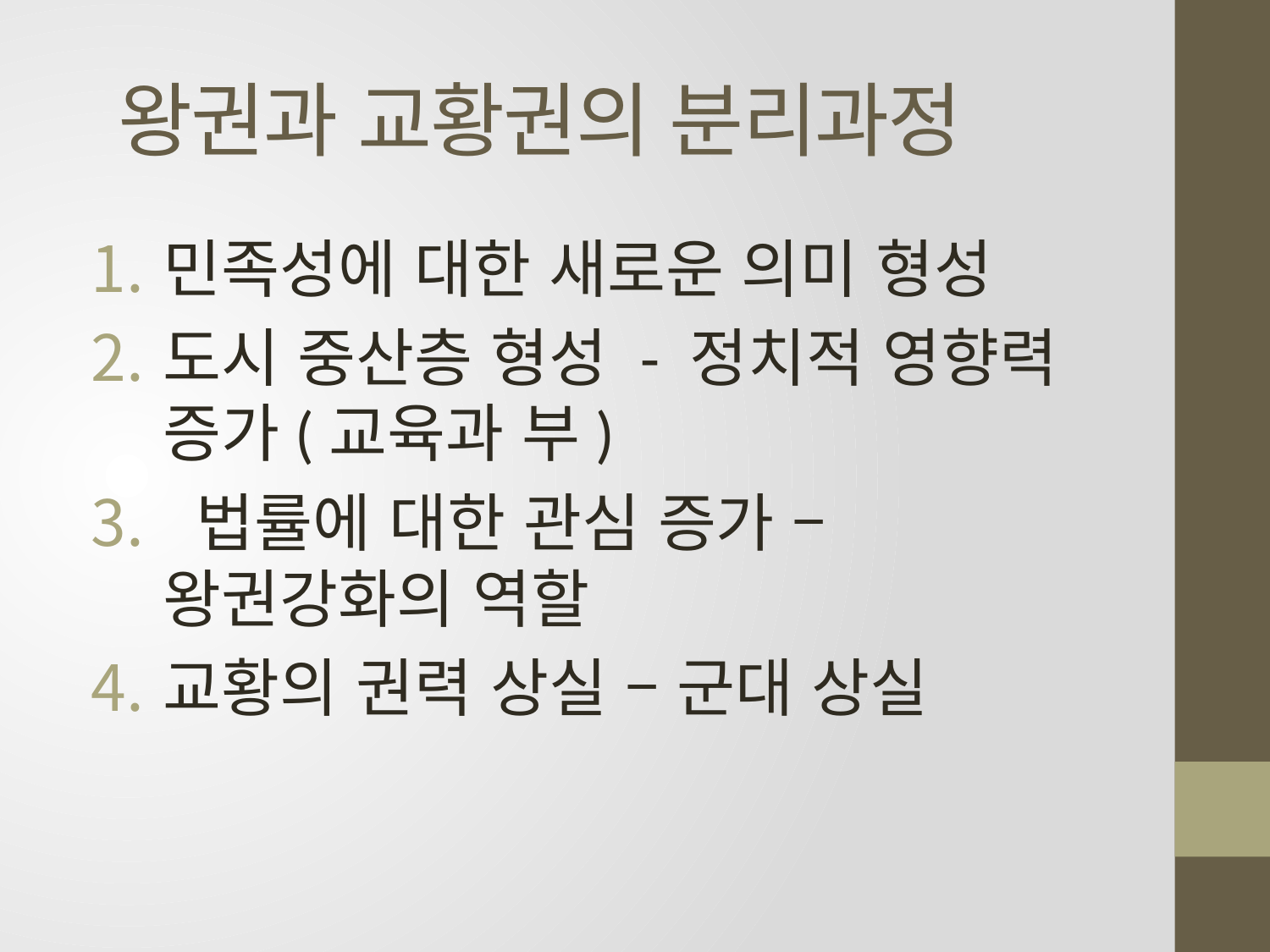

# 왕권과 교황권의 분리과정
민족성에 대한 새로운 의미 형성
도시 중산층 형성 - 정치적 영향력 증가(교육과 부)
 법률에 대한 관심 증가 – 왕권강화의 역할
교황의 권력 상실 – 군대 상실